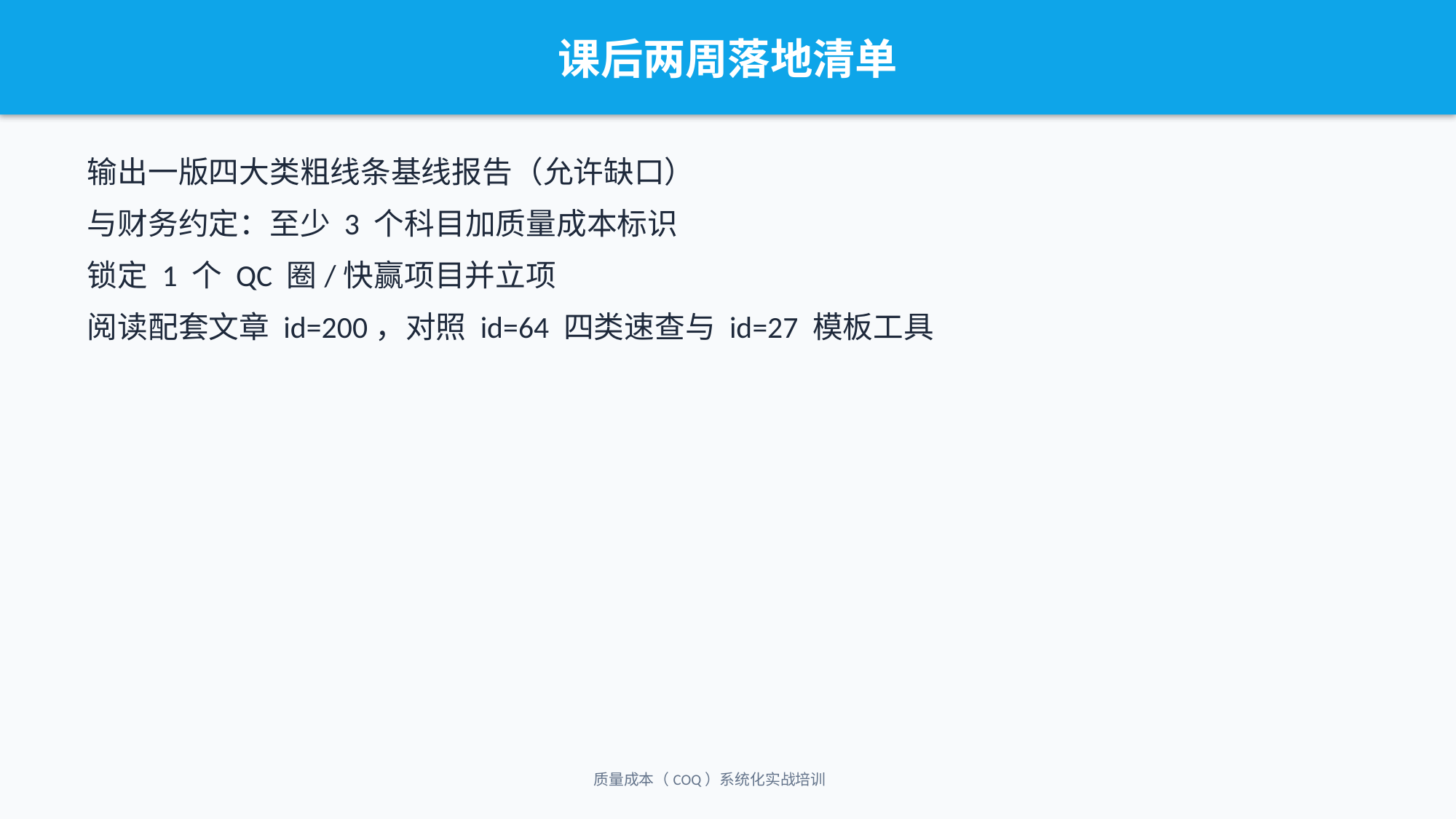

课后两周落地清单
输出一版四大类粗线条基线报告（允许缺口）
与财务约定：至少 3 个科目加质量成本标识
锁定 1 个 QC 圈/快赢项目并立项
阅读配套文章 id=200，对照 id=64 四类速查与 id=27 模板工具
质量成本（COQ）系统化实战培训